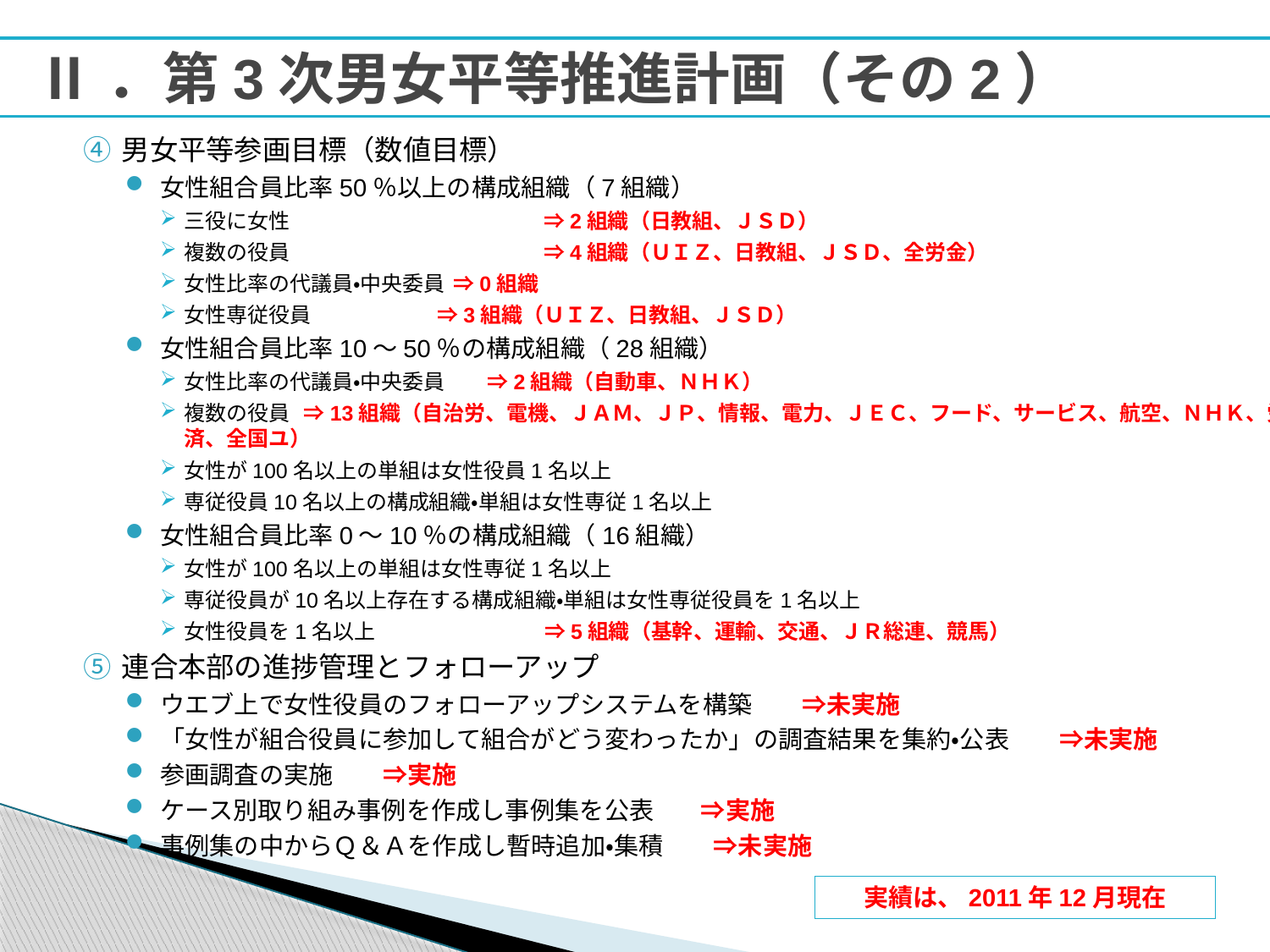

# Ⅱ．第3次男女平等推進計画（その2）
男女平等参画目標（数値目標）
女性組合員比率50％以上の構成組織（7組織）
三役に女性　　　　　　　　　　　　⇒2組織（日教組、ＪＳＤ）
複数の役員　　　　　　　　　　　　⇒4組織（ＵＩＺ、日教組、ＪＳＤ、全労金）
女性比率の代議員・中央委員  ⇒0組織
女性専従役員　                  　⇒3組織（ＵＩＺ、日教組、ＪＳＤ）
女性組合員比率10～50％の構成組織（28組織）
女性比率の代議員・中央委員　　⇒2組織（自動車、ＮＨＫ）
複数の役員   ⇒13組織（自治労、電機、ＪＡＭ、ＪＰ、情報、電力、ＪＥＣ、フード、サービス、航空、ＮＨＫ、労済、全国ユ）
女性が100名以上の単組は女性役員1名以上
専従役員10名以上の構成組織・単組は女性専従1名以上
女性組合員比率0～10％の構成組織（16組織）
女性が100名以上の単組は女性専従1名以上
専従役員が10名以上存在する構成組織・単組は女性専従役員を1名以上
女性役員を1名以上　　　　　　　　⇒5組織（基幹、運輸、交通、ＪＲ総連、競馬）
連合本部の進捗管理とフォローアップ
ウエブ上で女性役員のフォローアップシステムを構築　　⇒未実施
「女性が組合役員に参加して組合がどう変わったか」の調査結果を集約・公表　　⇒未実施
参画調査の実施　　⇒実施
ケース別取り組み事例を作成し事例集を公表　    ⇒実施
事例集の中からＱ＆Ａを作成し暫時追加・集積　　⇒未実施

実績は、2011年12月現在